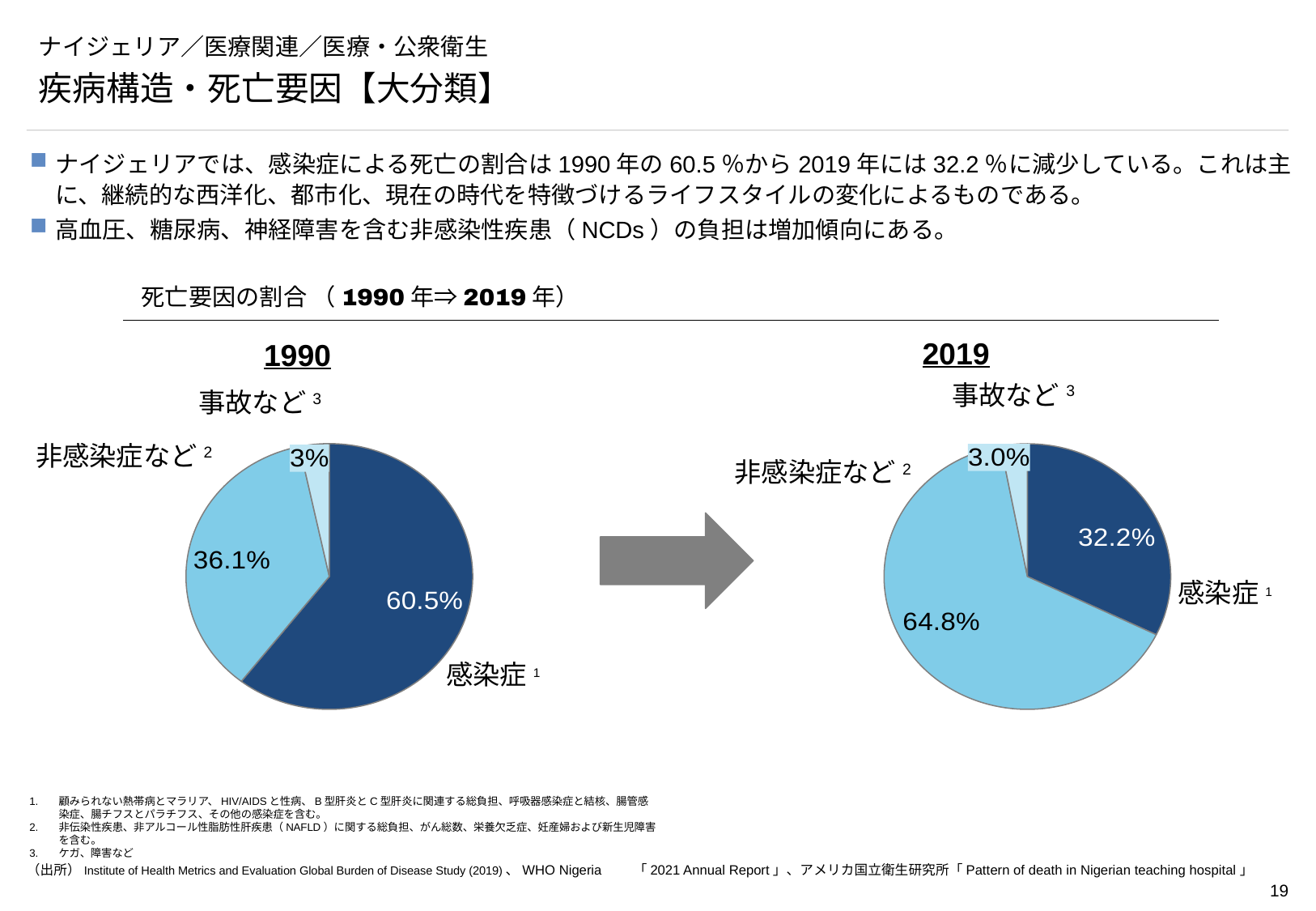

# ナイジェリア／医療関連／医療・公衆衛生
疾病構造・死亡要因【大分類】
ナイジェリアでは、感染症による死亡の割合は1990年の60.5％から2019年には32.2％に減少している。これは主に、継続的な西洋化、都市化、現在の時代を特徴づけるライフスタイルの変化によるものである。
高血圧、糖尿病、神経障害を含む非感染性疾患（NCDs）の負担は増加傾向にある。
死亡要因の割合 （1990年⇒2019年）
2019
1990
事故など3
事故など3

### Chart

| Category |  |
|---|---|

### Chart

| Category |  |
|---|---|
非感染症など2
非感染症など2

感染症1
感染症1
顧みられない熱帯病とマラリア、HIV/AIDSと性病、B型肝炎とC型肝炎に関連する総負担、呼吸器感染症と結核、腸管感染症、腸チフスとパラチフス、その他の感染症を含む。
非伝染性疾患、非アルコール性脂肪性肝疾患（NAFLD）に関する総負担、がん総数、栄養欠乏症、妊産婦および新生児障害を含む。
ケガ、障害など
（出所）Institute of Health Metrics and Evaluation Global Burden of Disease Study (2019)、WHO Nigeria	「2021 Annual Report」、アメリカ国立衛生研究所「Pattern of death in Nigerian teaching hospital」